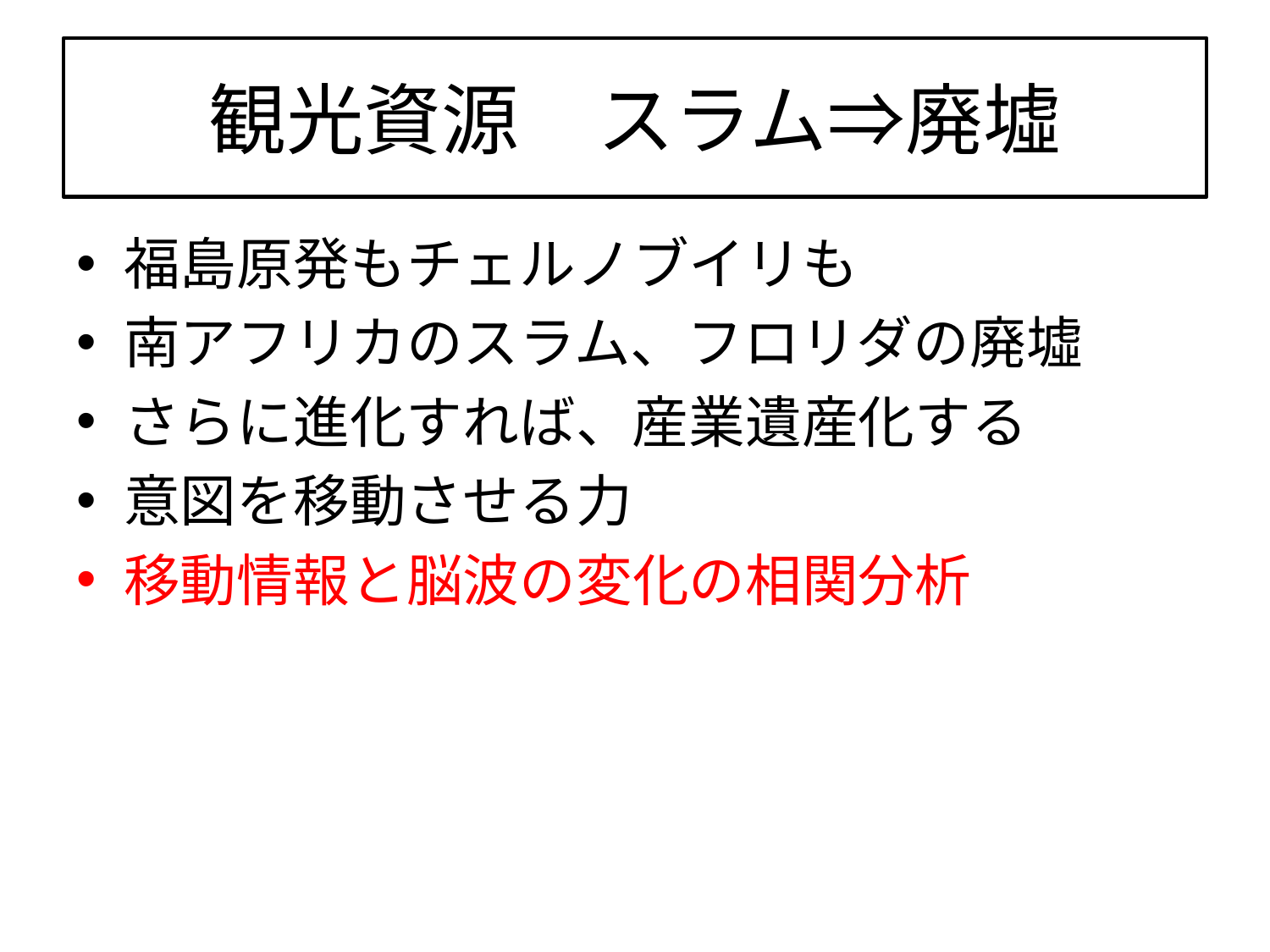

# 観光資源　スラム⇒廃墟
福島原発もチェルノブイリも
南アフリカのスラム、フロリダの廃墟
さらに進化すれば、産業遺産化する
意図を移動させる力
移動情報と脳波の変化の相関分析